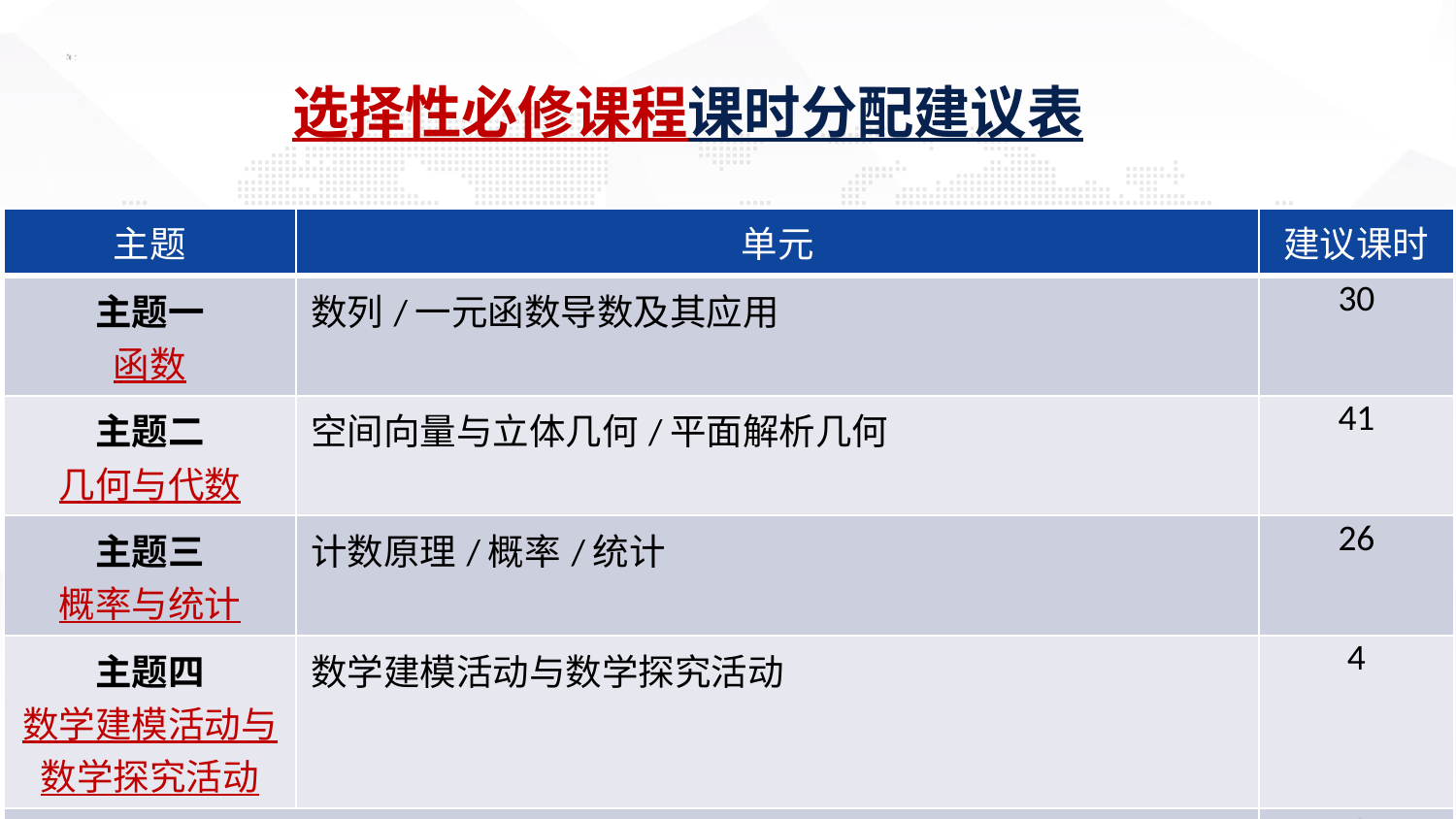

选择性必修课程课时分配建议表
| 主题 | 单元 | 建议课时 |
| --- | --- | --- |
| 主题一 函数 | 数列/一元函数导数及其应用 | 30 |
| 主题二 几何与代数 | 空间向量与立体几何/平面解析几何 | 41 |
| 主题三 概率与统计 | 计数原理/概率/统计 | 26 |
| 主题四 数学建模活动与数学探究活动 | 数学建模活动与数学探究活动 | 4 |
| 机动 |  | 4 |